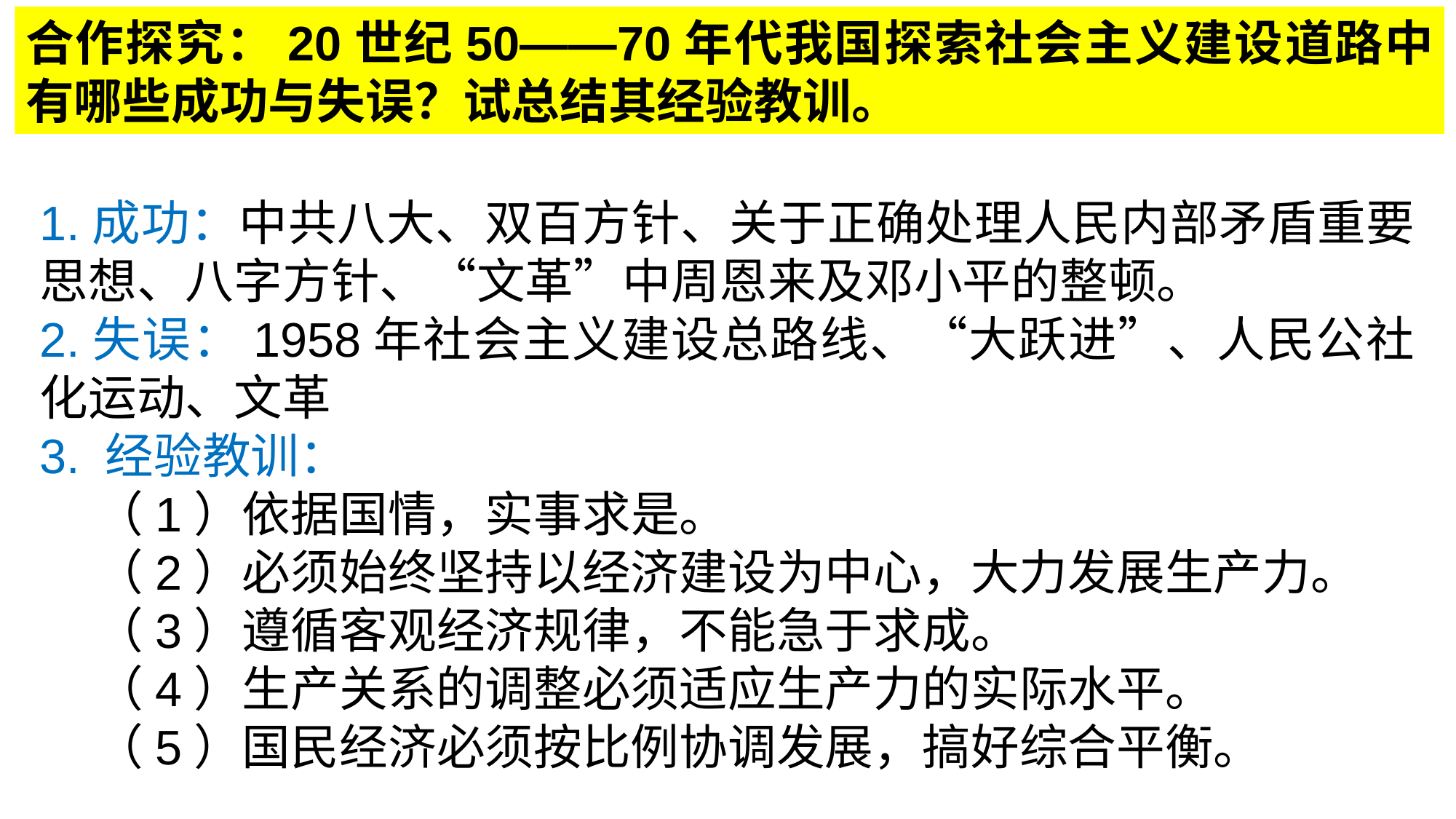

合作探究：20世纪50——70年代我国探索社会主义建设道路中有哪些成功与失误？试总结其经验教训。
1.成功：中共八大、双百方针、关于正确处理人民内部矛盾重要思想、八字方针、“文革”中周恩来及邓小平的整顿。
2.失误：1958年社会主义建设总路线、“大跃进”、人民公社化运动、文革
3. 经验教训：
    （1）依据国情，实事求是。
    （2）必须始终坚持以经济建设为中心，大力发展生产力。
    （3）遵循客观经济规律，不能急于求成。
    （4）生产关系的调整必须适应生产力的实际水平。
    （5）国民经济必须按比例协调发展，搞好综合平衡。